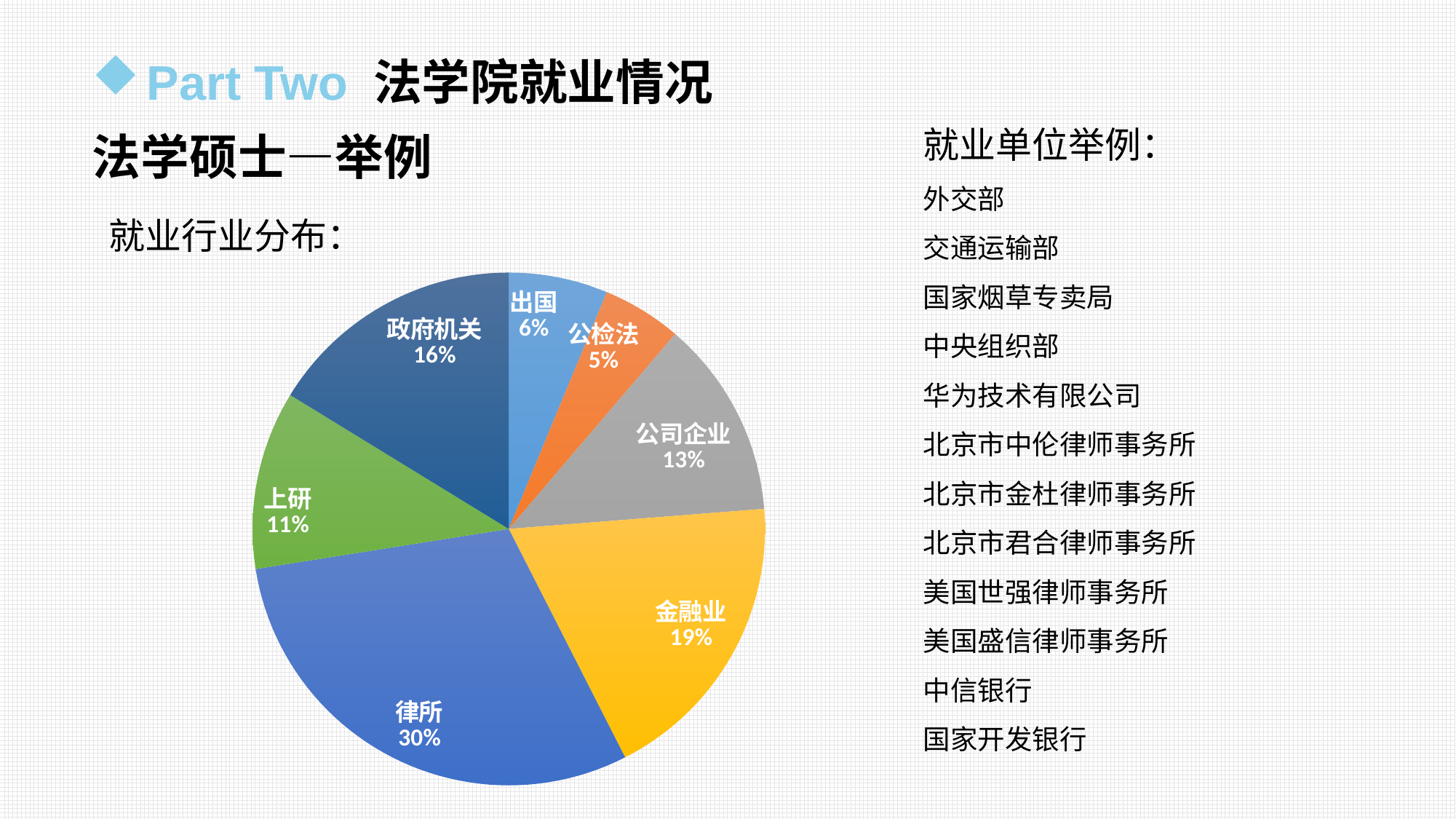

Part Two 法学院就业情况
就业单位举例：
外交部
交通运输部
国家烟草专卖局
中央组织部
华为技术有限公司
北京市中伦律师事务所
北京市金杜律师事务所
北京市君合律师事务所
美国世强律师事务所
美国盛信律师事务所
中信银行
国家开发银行
法学硕士—举例
就业行业分布：

### Chart

| Category | 汇总 |
|---|---|
| 出国 | 5.0 |
| 公检法 | 4.0 |
| 公司企业 | 10.0 |
| 金融业 | 15.0 |
| 律所 | 24.0 |
| 上研 | 9.0 |
| 政府机关 | 13.0 |